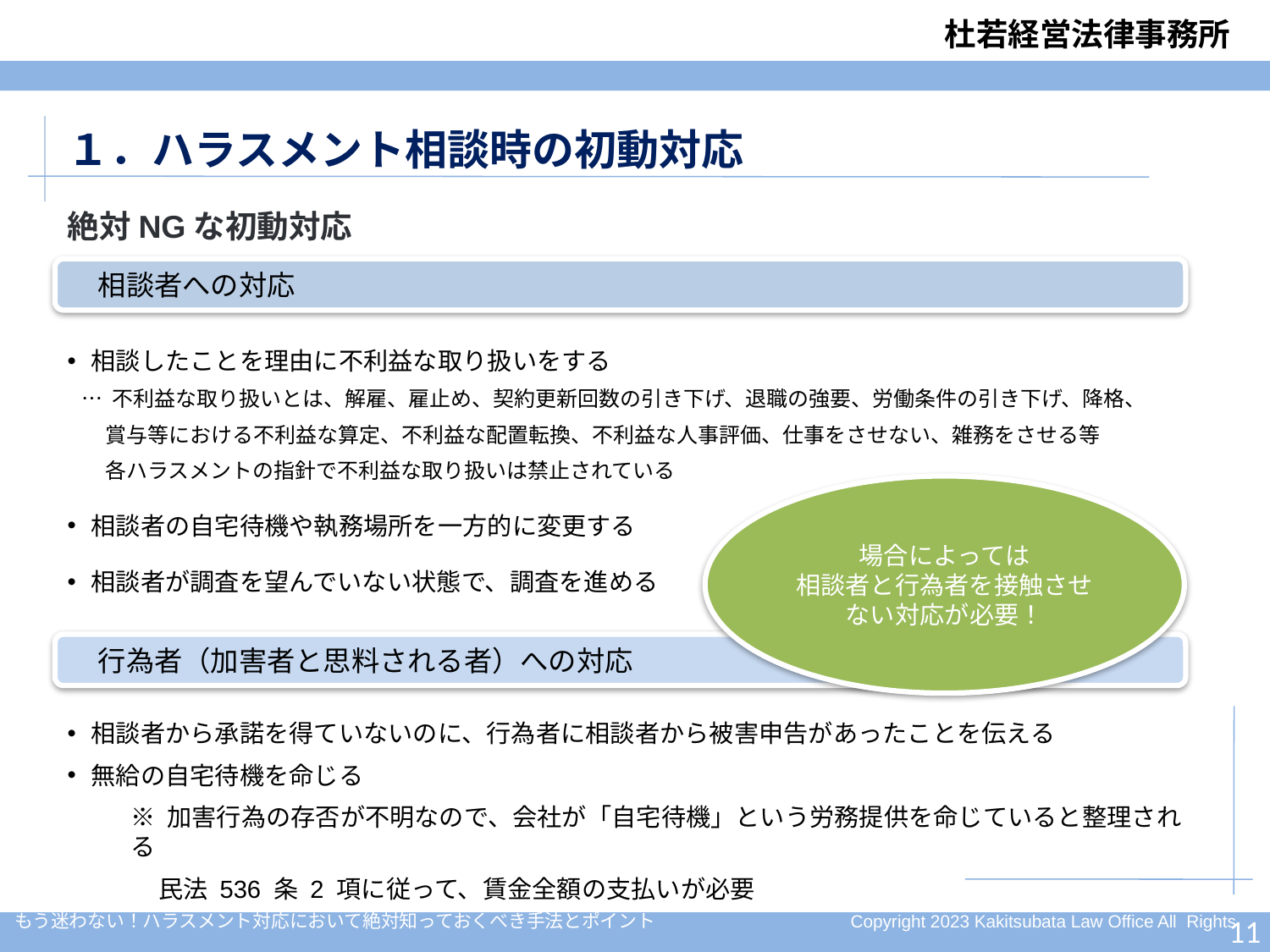

１．ハラスメント相談時の初動対応
絶対NGな初動対応

　相談者への対応
相談したことを理由に不利益な取り扱いをする
   … 不利益な取り扱いとは、解雇、雇止め、契約更新回数の引き下げ、退職の強要、労働条件の引き下げ、降格、
       賞与等における不利益な算定、不利益な配置転換、不利益な人事評価、仕事をさせない、雑務をさせる等
       各ハラスメントの指針で不利益な取り扱いは禁止されている
相談者の自宅待機や執務場所を一方的に変更する
相談者が調査を望んでいない状態で、調査を進める
場合によっては
相談者と行為者を接触させない対応が必要！
　行為者（加害者と思料される者）への対応
相談者から承諾を得ていないのに、行為者に相談者から被害申告があったことを伝える
無給の自宅待機を命じる
※ 加害行為の存否が不明なので、会社が「自宅待機」という労務提供を命じていると整理される
    民法 536 条 2 項に従って、賃金全額の支払いが必要
11